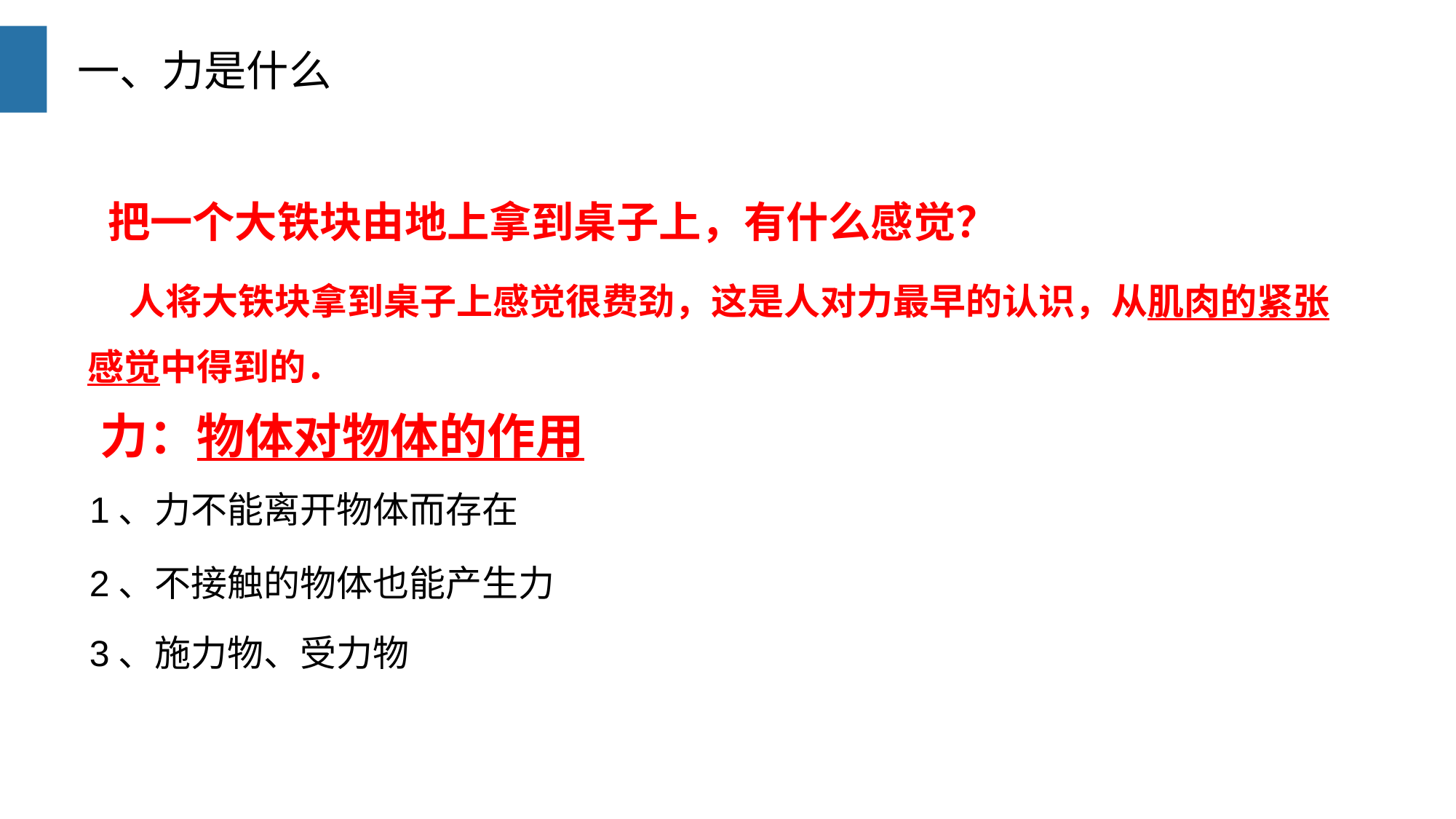

一、力是什么
   把一个大铁块由地上拿到桌子上，有什么感觉？

    人将大铁块拿到桌子上感觉很费劲，这是人对力最早的认识，从肌肉的紧张感觉中得到的．

力：物体对物体的作用
1、力不能离开物体而存在
2、不接触的物体也能产生力

3、施力物、受力物